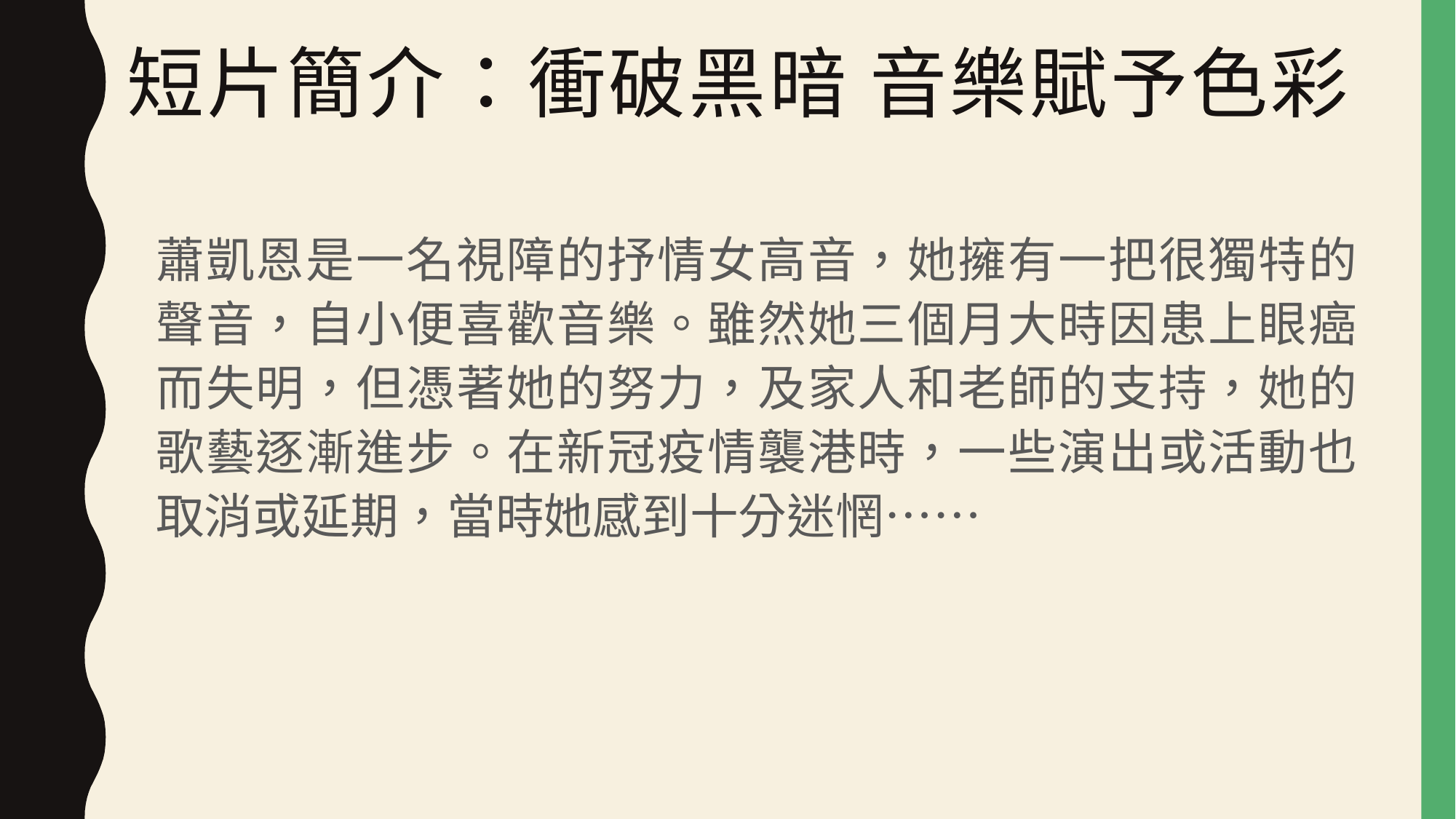

# 短片簡介：衝破黑暗 音樂賦予色彩
蕭凱恩是一名視障的抒情女高音，她擁有一把很獨特的聲音，自小便喜歡音樂。雖然她三個月大時因患上眼癌而失明，但憑著她的努力，及家人和老師的支持，她的歌藝逐漸進步。在新冠疫情襲港時，一些演出或活動也取消或延期，當時她感到十分迷惘……